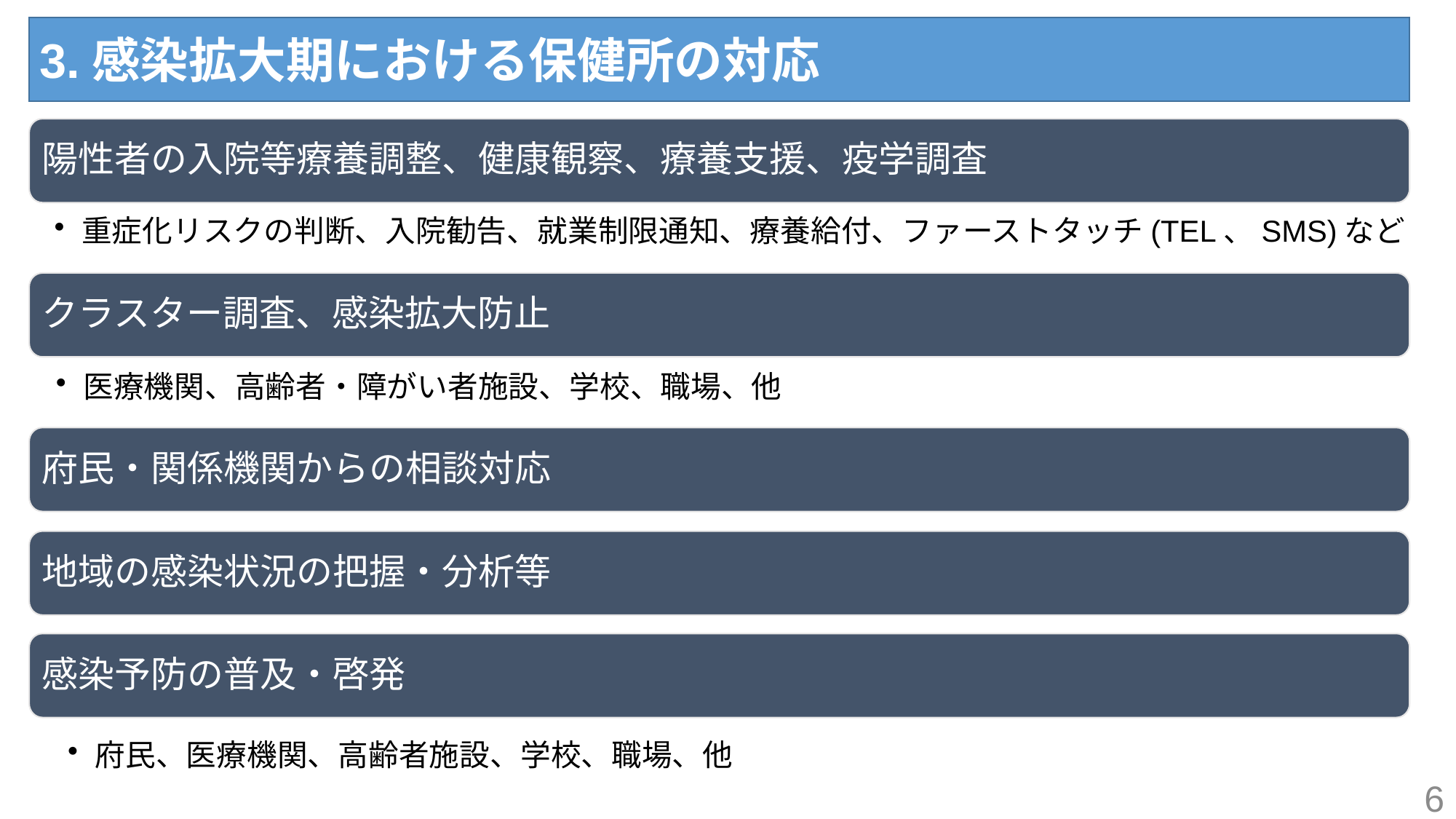

3.感染拡大期における保健所の対応
陽性者の入院等療養調整、健康観察、療養支援、疫学調査
重症化リスクの判断、入院勧告、就業制限通知、療養給付、ファーストタッチ(TEL、SMS)など
クラスター調査、感染拡大防止
医療機関、高齢者・障がい者施設、学校、職場、他
府民・関係機関からの相談対応
地域の感染状況の把握・分析等
感染予防の普及・啓発
府民、医療機関、高齢者施設、学校、職場、他
6